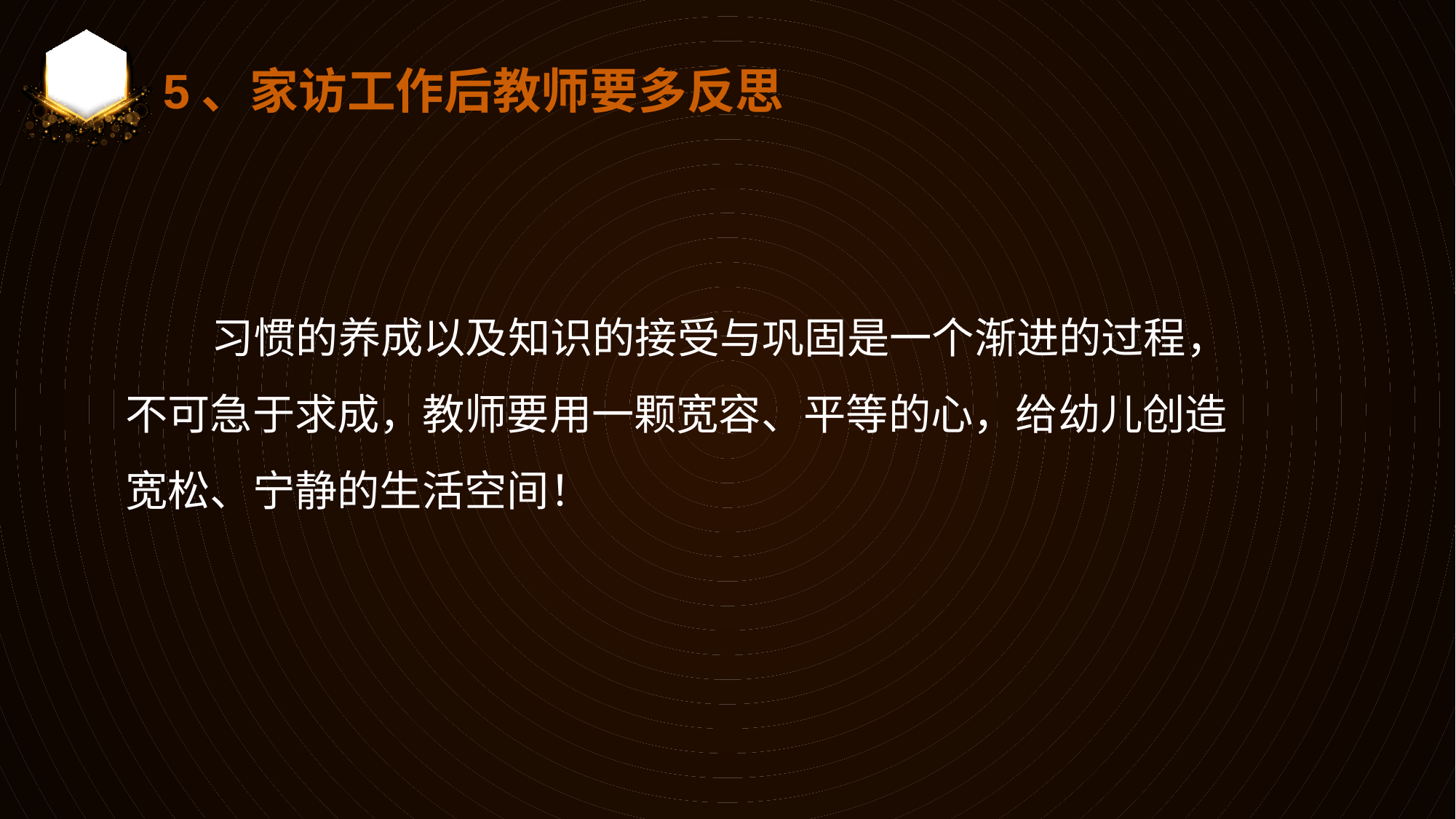

5、家访工作后教师要多反思
        习惯的养成以及知识的接受与巩固是一个渐进的过程，不可急于求成，教师要用一颗宽容、平等的心，给幼儿创造宽松、宁静的生活空间！